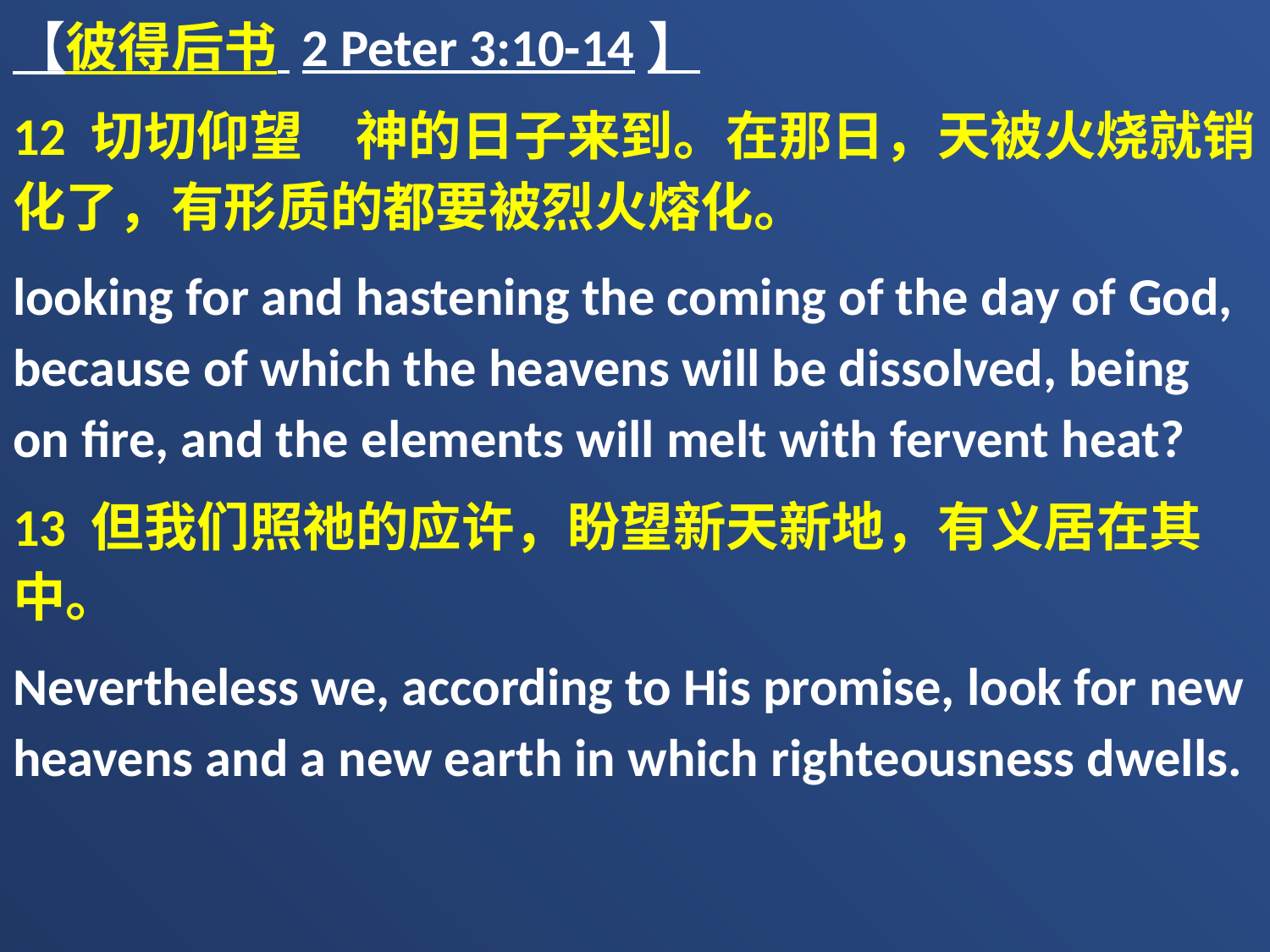

【彼得后书 2 Peter 3:10-14】
12 切切仰望　神的日子来到。在那日，天被火烧就销化了，有形质的都要被烈火熔化。
looking for and hastening the coming of the day of God, because of which the heavens will be dissolved, being on fire, and the elements will melt with fervent heat?
13 但我们照祂的应许，盼望新天新地，有义居在其中。
Nevertheless we, according to His promise, look for new heavens and a new earth in which righteousness dwells.